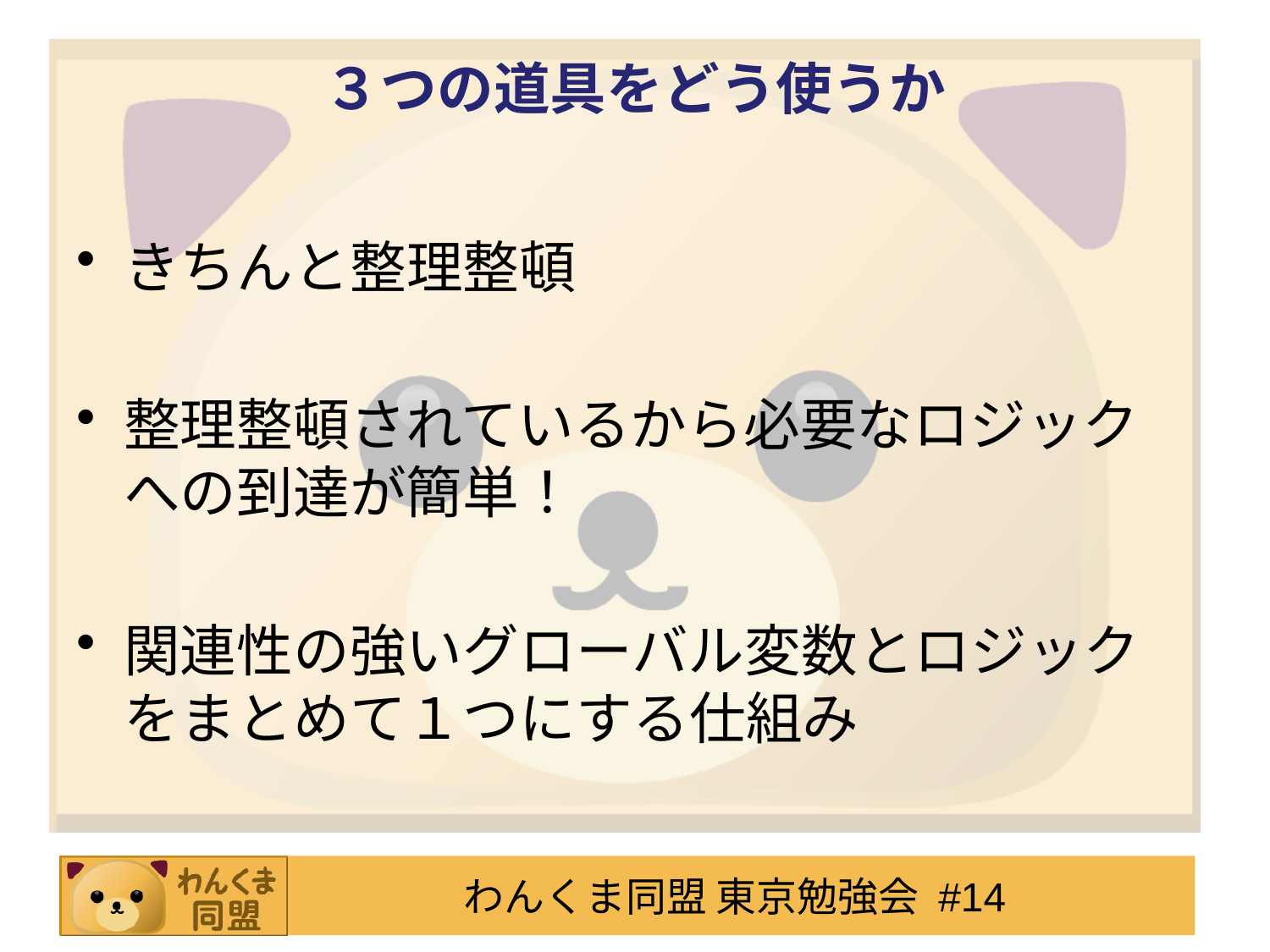

# ３つの道具をどう使うか

きちんと整理整頓

整理整頓されているから必要なロジックへの到達が簡単！

関連性の強いグローバル変数とロジックをまとめて１つにする仕組み